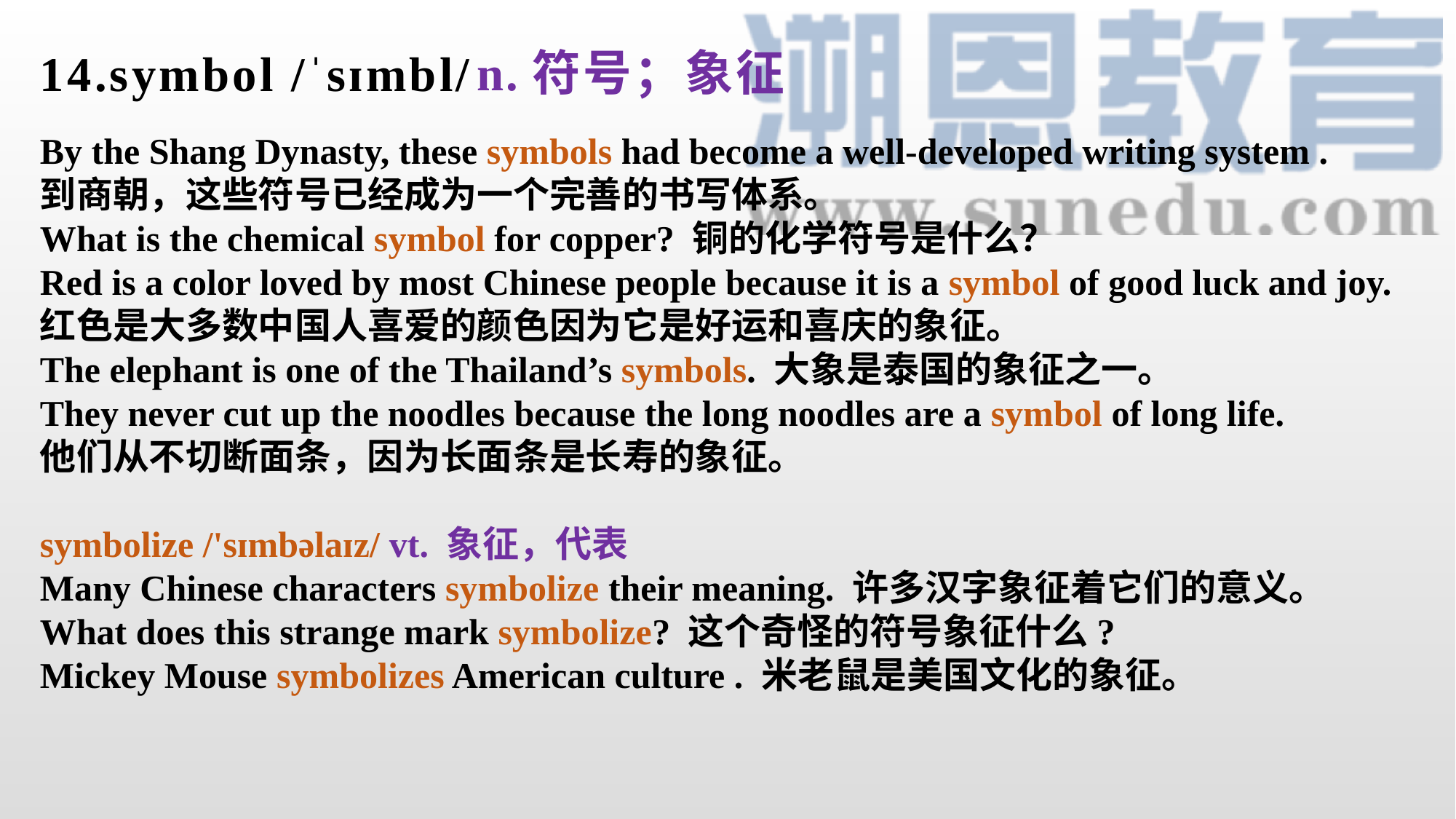

n.符号；象征
14.symbol /ˈsɪmbl/
By the Shang Dynasty, these symbols had become a well-developed writing system .
到商朝，这些符号已经成为一个完善的书写体系。
What is the chemical symbol for copper? 铜的化学符号是什么？
Red is a color loved by most Chinese people because it is a symbol of good luck and joy.
红色是大多数中国人喜爱的颜色因为它是好运和喜庆的象征。
The elephant is one of the Thailand’s symbols. 大象是泰国的象征之一。
They never cut up the noodles because the long noodles are a symbol of long life.
他们从不切断面条，因为长面条是长寿的象征。

symbolize /'sɪmbəlaɪz/ vt. 象征，代表
Many Chinese characters symbolize their meaning. 许多汉字象征着它们的意义。
What does this strange mark symbolize? 这个奇怪的符号象征什么?
Mickey Mouse symbolizes American culture . 米老鼠是美国文化的象征。